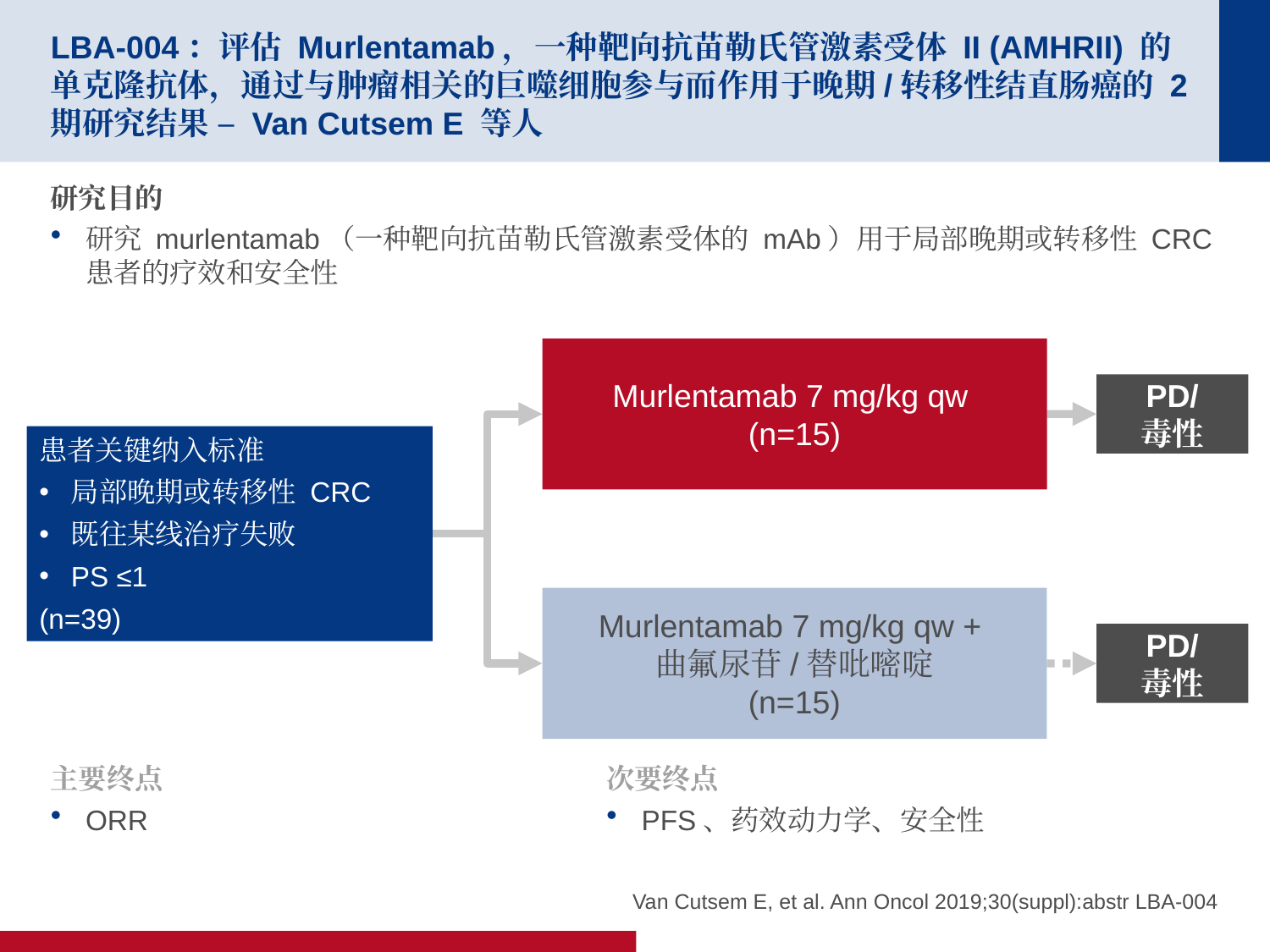

# LBA-004：评估 Murlentamab，一种靶向抗苗勒氏管激素受体 II (AMHRII) 的单克隆抗体，通过与肿瘤相关的巨噬细胞参与而作用于晚期/转移性结直肠癌的 2 期研究结果 – Van Cutsem E 等人
研究目的
研究 murlentamab（一种靶向抗苗勒氏管激素受体的 mAb）用于局部晚期或转移性 CRC 患者的疗效和安全性
Murlentamab 7 mg/kg qw
(n=15)
PD/
毒性
患者关键纳入标准
局部晚期或转移性 CRC
既往某线治疗失败
PS ≤1
(n=39)
Murlentamab 7 mg/kg qw +
曲氟尿苷/替吡嘧啶
(n=15)
PD/
毒性
主要终点
ORR

次要终点
PFS、药效动力学、安全性
Van Cutsem E, et al. Ann Oncol 2019;30(suppl):abstr LBA-004